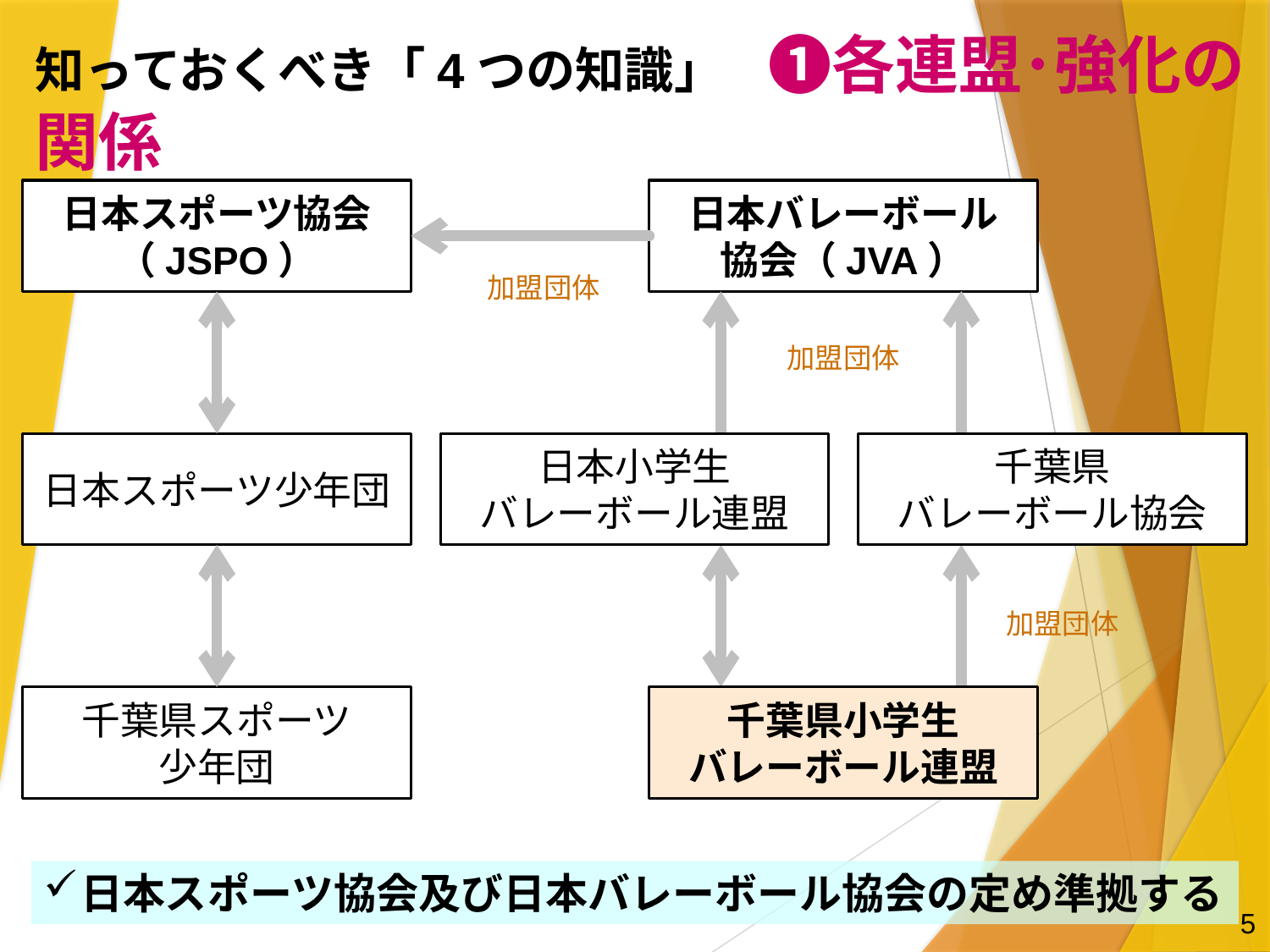

知っておくべき「4つの知識」    ➊各連盟･強化の関係
日本スポーツ協会
（JSPO）
日本バレーボール
協会（JVA）
加盟団体
加盟団体
日本スポーツ少年団
日本小学生
バレーボール連盟
千葉県
バレーボール協会
加盟団体
千葉県スポーツ
少年団
千葉県小学生
バレーボール連盟
日本スポーツ協会及び日本バレーボール協会の定め準拠する
5